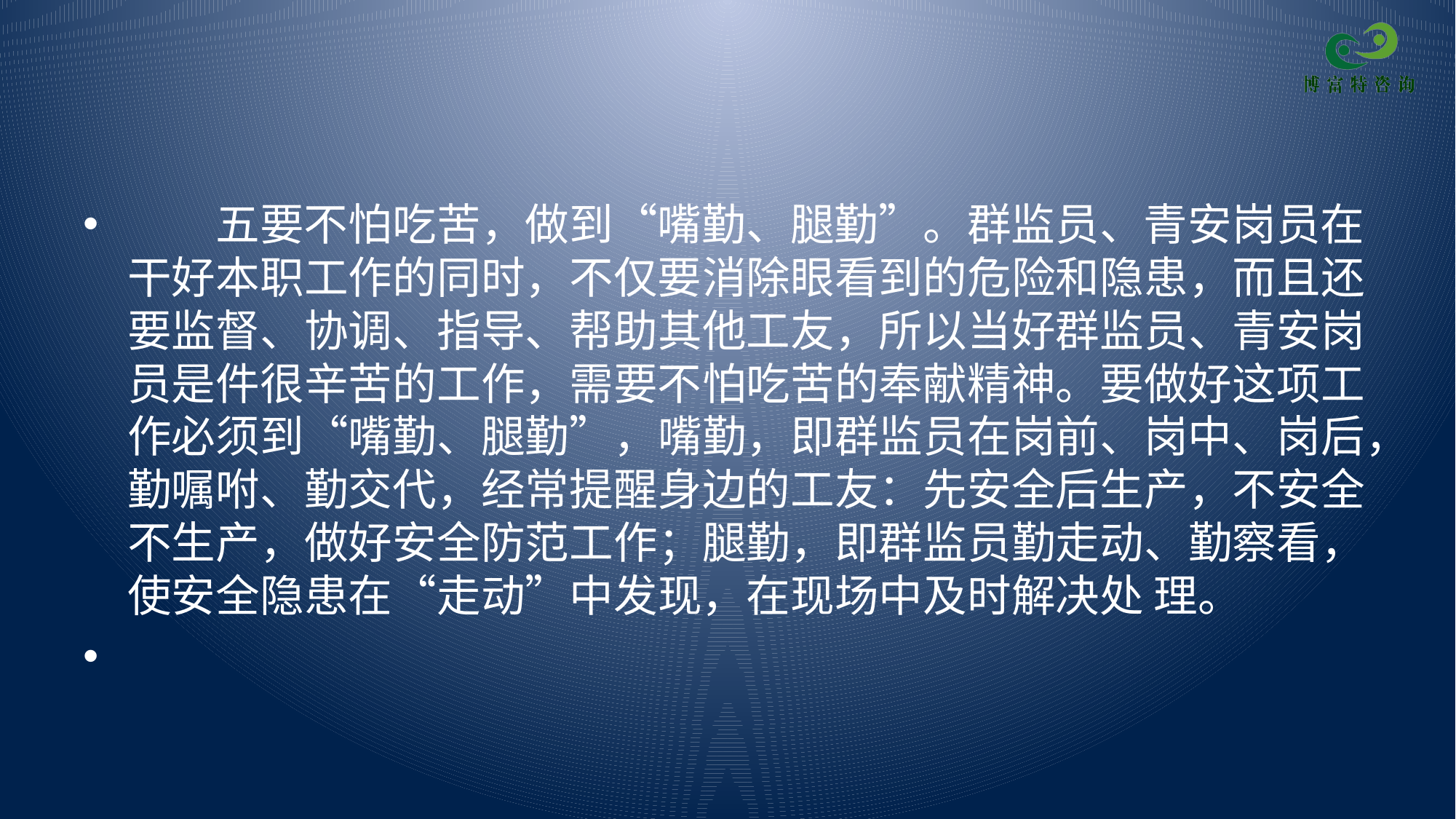

#
        五要不怕吃苦，做到“嘴勤、腿勤”。群监员、青安岗员在干好本职工作的同时，不仅要消除眼看到的危险和隐患，而且还要监督、协调、指导、帮助其他工友，所以当好群监员、青安岗员是件很辛苦的工作，需要不怕吃苦的奉献精神。要做好这项工作必须到“嘴勤、腿勤”，嘴勤，即群监员在岗前、岗中、岗后，勤嘱咐、勤交代，经常提醒身边的工友：先安全后生产，不安全不生产，做好安全防范工作；腿勤，即群监员勤走动、勤察看，使安全隐患在“走动”中发现，在现场中及时解决处 理。